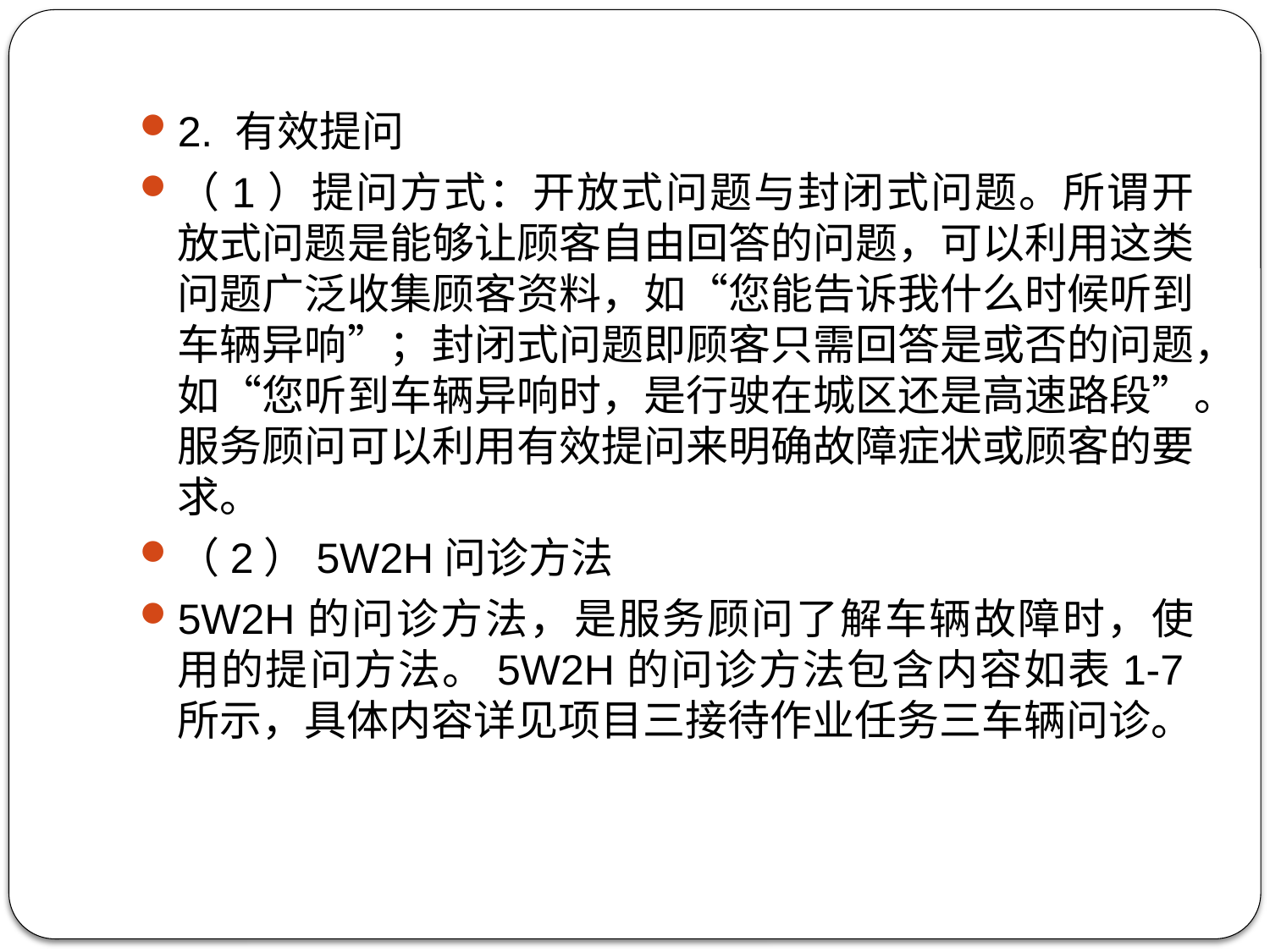

2. 有效提问
（1）提问方式：开放式问题与封闭式问题。所谓开放式问题是能够让顾客自由回答的问题，可以利用这类问题广泛收集顾客资料，如“您能告诉我什么时候听到车辆异响”；封闭式问题即顾客只需回答是或否的问题，如“您听到车辆异响时，是行驶在城区还是高速路段”。服务顾问可以利用有效提问来明确故障症状或顾客的要求。
（2）5W2H问诊方法
5W2H的问诊方法，是服务顾问了解车辆故障时，使用的提问方法。5W2H的问诊方法包含内容如表1-7所示，具体内容详见项目三接待作业任务三车辆问诊。